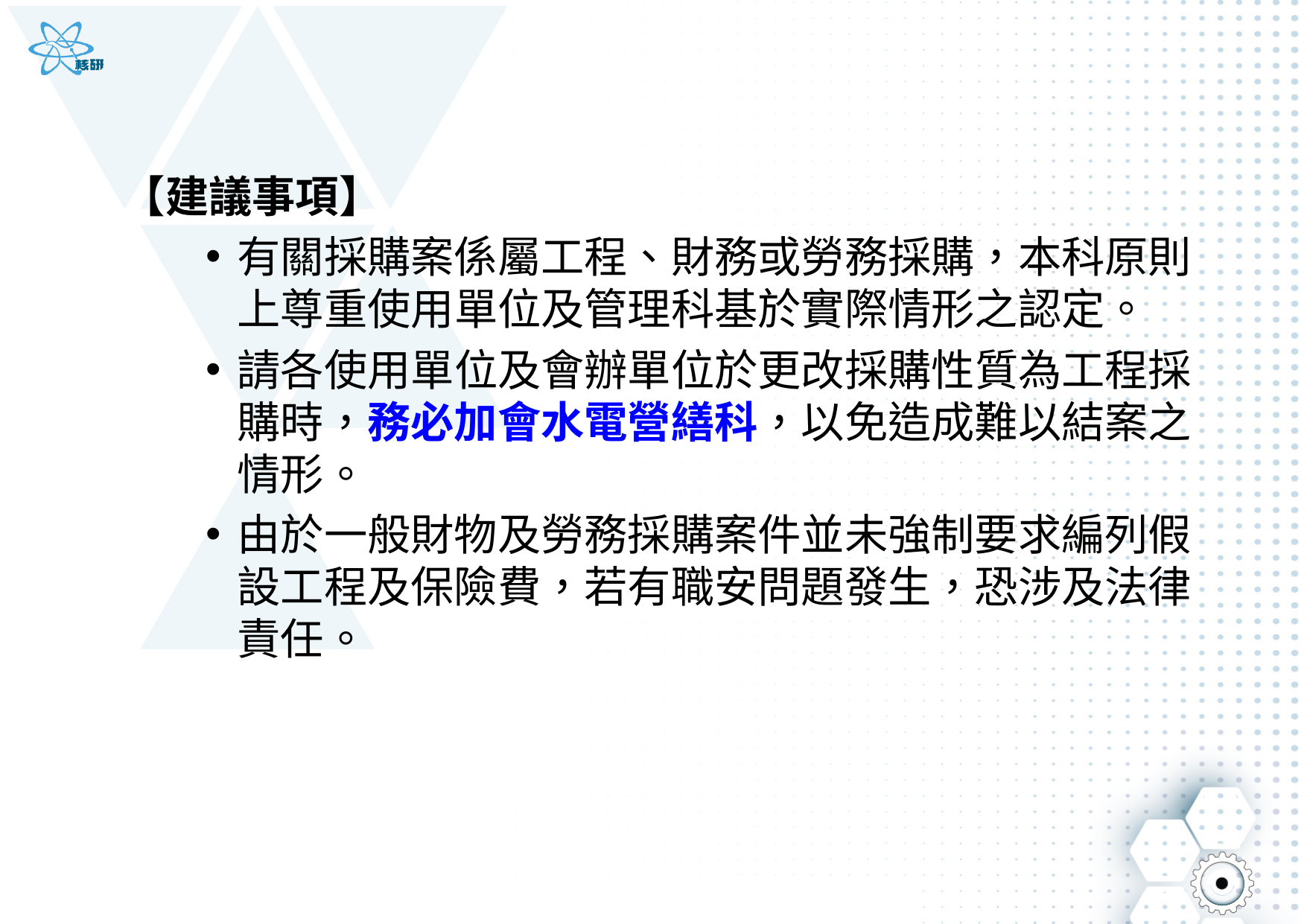

【建議事項】
有關採購案係屬工程、財務或勞務採購，本科原則上尊重使用單位及管理科基於實際情形之認定。
請各使用單位及會辦單位於更改採購性質為工程採購時，務必加會水電營繕科，以免造成難以結案之情形。
由於一般財物及勞務採購案件並未強制要求編列假設工程及保險費，若有職安問題發生，恐涉及法律責任。